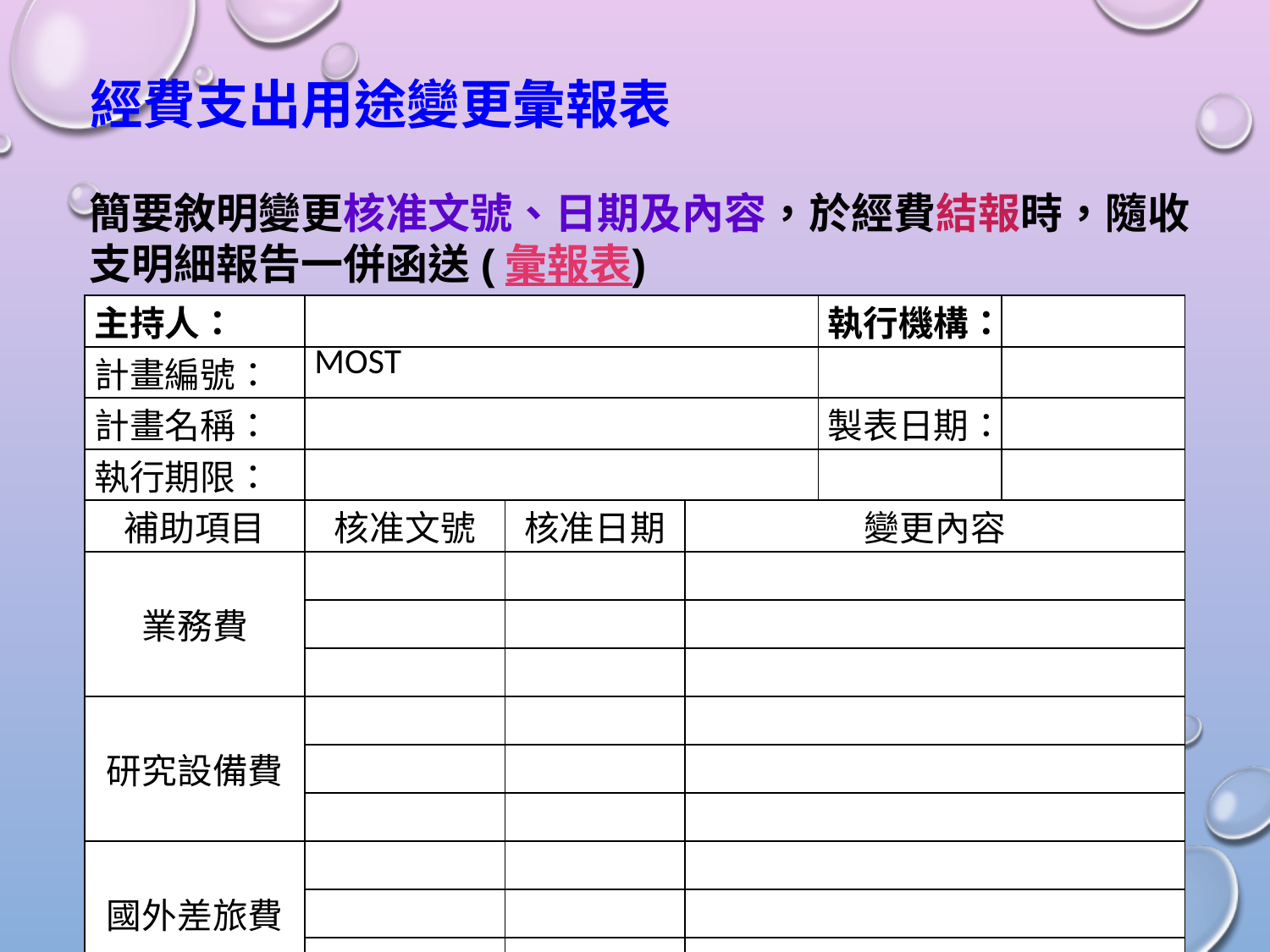

# 經費支出用途變更彙報表
簡要敘明變更核准文號、日期及內容，於經費結報時，隨收支明細報告一併函送(彙報表)
| 主持人： |  |  |  | 執行機構： |  |
| --- | --- | --- | --- | --- | --- |
| 計畫編號： | MOST |  |  |  |  |
| 計畫名稱： |  |  |  | 製表日期： |  |
| 執行期限： |  |  |  |  |  |
| 補助項目 | 核准文號 | 核准日期 | 變更內容 |  |  |
| 業務費 |  |  |  |  |  |
|  |  |  |  |  |  |
|  |  |  |  |  |  |
| 研究設備費 |  |  |  |  |  |
|  |  |  |  |  |  |
|  |  |  |  |  |  |
| 國外差旅費 |  |  |  |  |  |
|  |  |  |  |  |  |
|  |  |  |  |  |  |